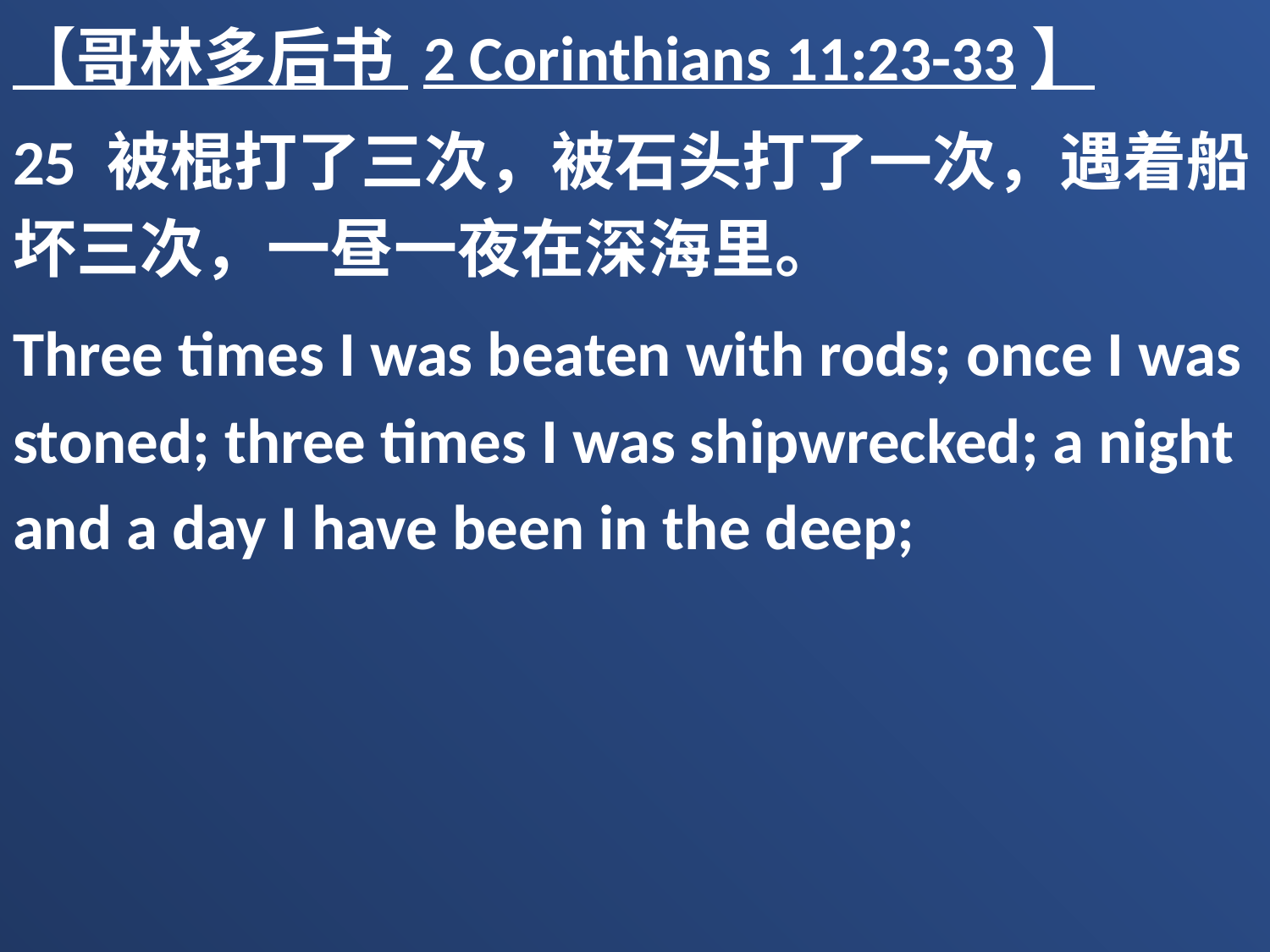

【哥林多后书 2 Corinthians 11:23-33】
25 被棍打了三次，被石头打了一次，遇着船坏三次，一昼一夜在深海里。
Three times I was beaten with rods; once I was stoned; three times I was shipwrecked; a night and a day I have been in the deep;